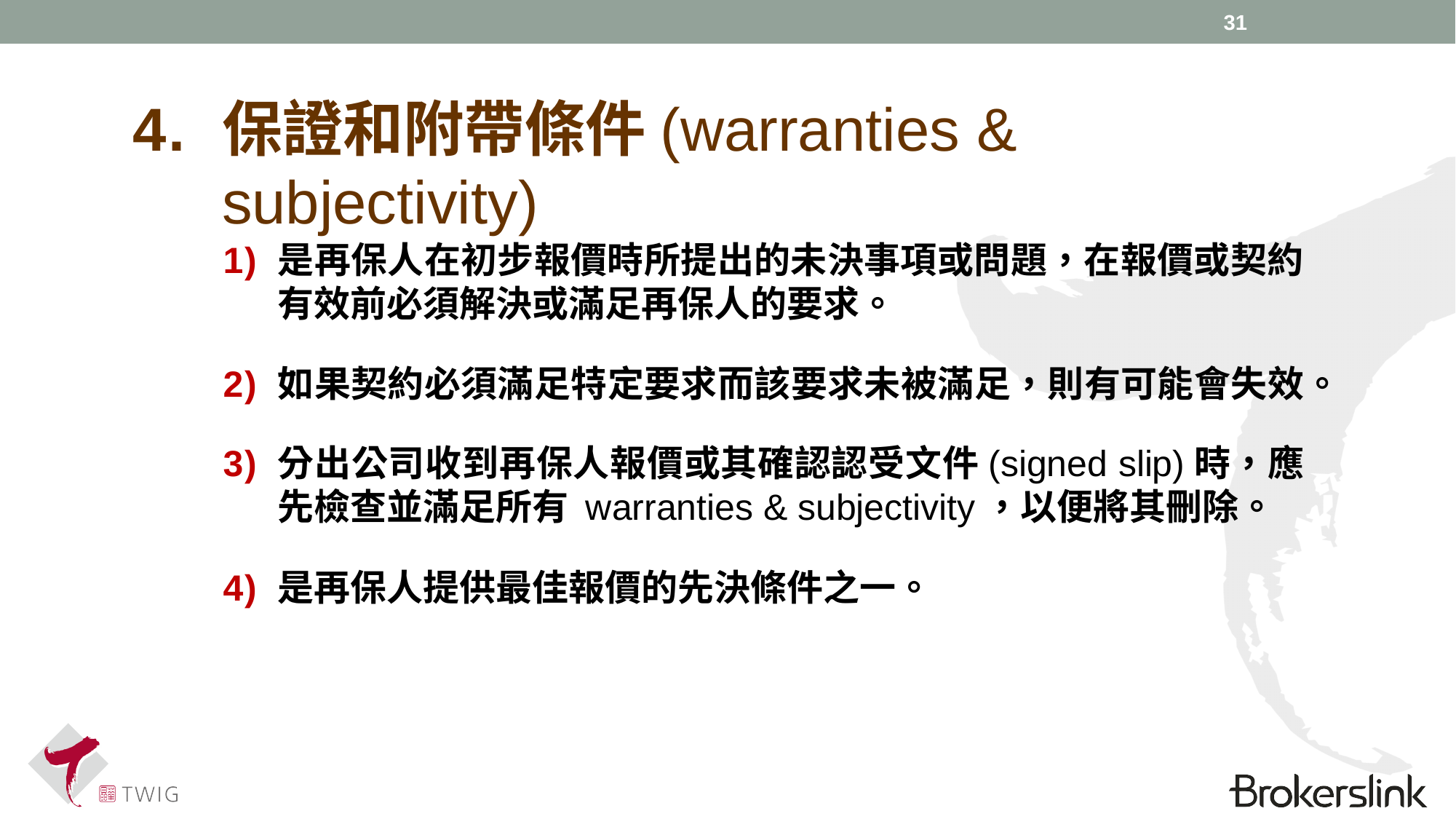

31
保證和附帶條件(warranties & subjectivity)
是再保人在初步報價時所提出的未決事項或問題，在報價或契約有效前必須解決或滿足再保人的要求。
如果契約必須滿足特定要求而該要求未被滿足，則有可能會失效。
分出公司收到再保人報價或其確認認受文件(signed slip)時，應先檢查並滿足所有 warranties & subjectivity，以便將其刪除。
是再保人提供最佳報價的先決條件之一。